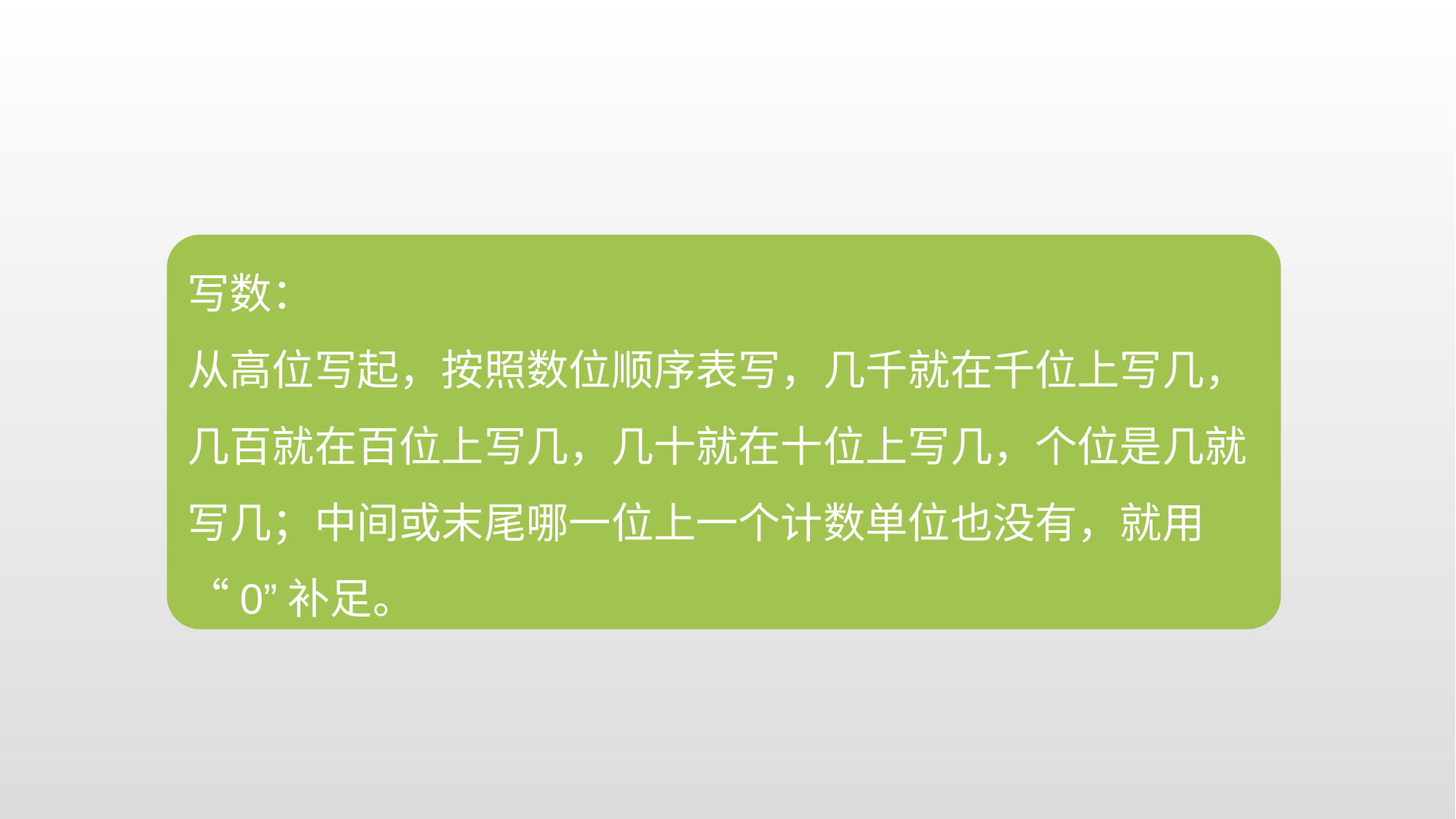

写数：
从高位写起，按照数位顺序表写，几千就在千位上写几，几百就在百位上写几，几十就在十位上写几，个位是几就写几；中间或末尾哪一位上一个计数单位也没有，就用“0”补足。